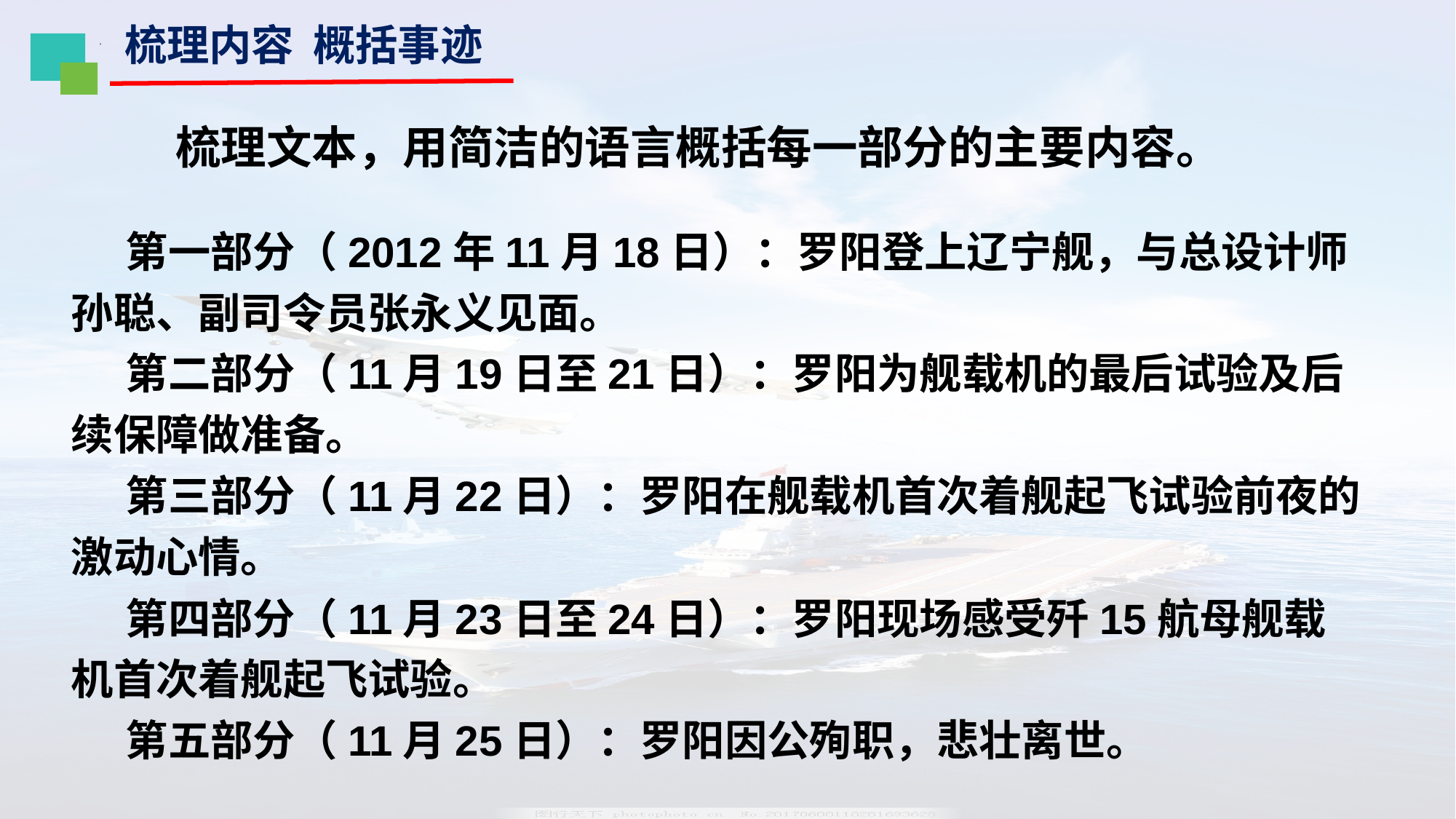

梳理内容  概括事迹

梳理文本，用简洁的语言概括每一部分的主要内容。
第一部分（2012年11月18日）：罗阳登上辽宁舰，与总设计师孙聪、副司令员张永义见面。
第二部分（11月19日至21日）：罗阳为舰载机的最后试验及后续保障做准备。
第三部分（11月22日）：罗阳在舰载机首次着舰起飞试验前夜的激动心情。
第四部分（11月23日至24日）：罗阳现场感受歼15航母舰载机首次着舰起飞试验。
第五部分（11月25日）：罗阳因公殉职，悲壮离世。